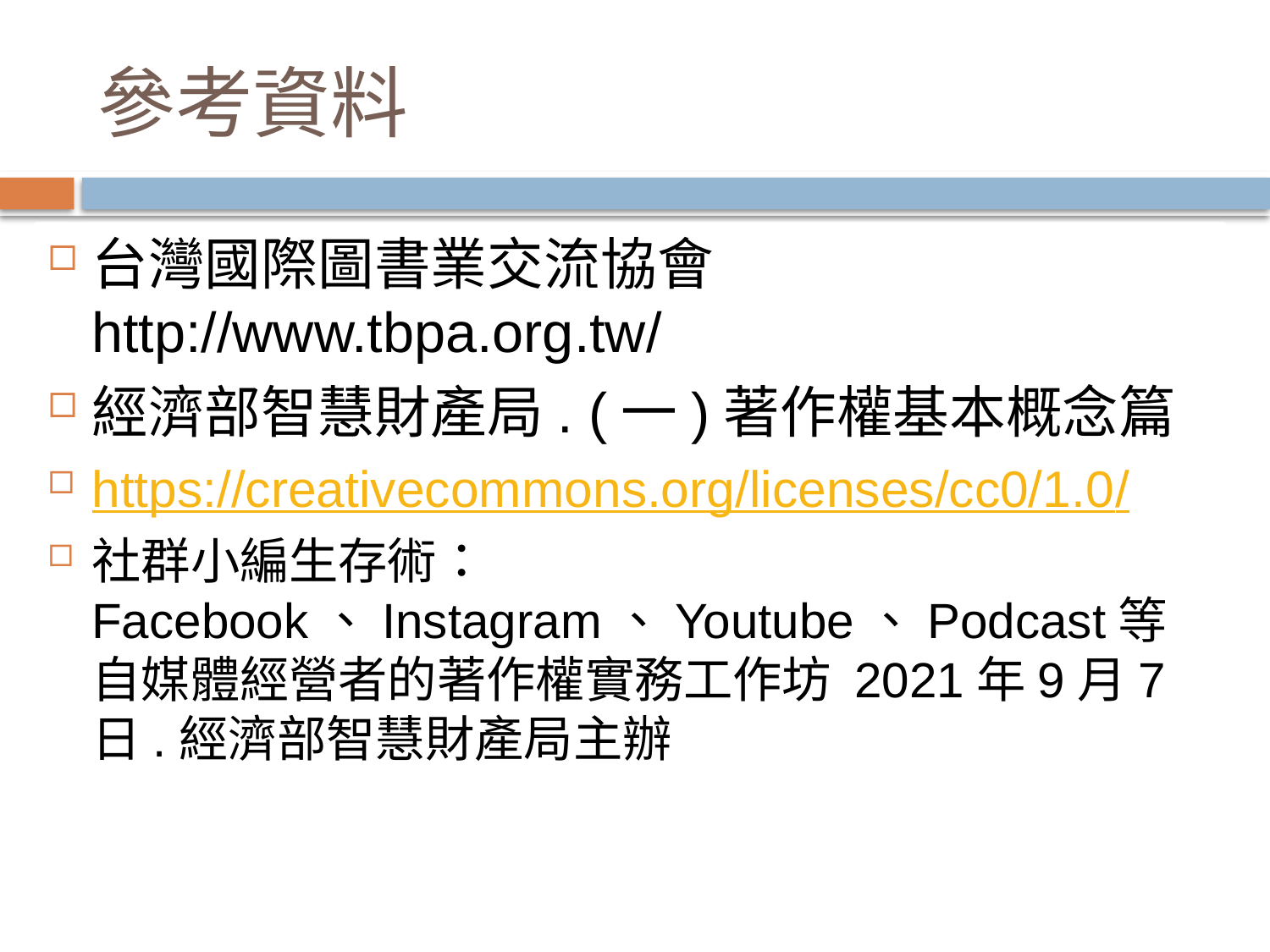

# 參考資料
台灣國際圖書業交流協會
http://www.tbpa.org.tw/
經濟部智慧財產局. (一)著作權基本概念篇
https://creativecommons.org/licenses/cc0/1.0/
社群小編生存術：Facebook、Instagram、Youtube、Podcast等自媒體經營者的著作權實務工作坊 2021年9月7日.經濟部智慧財產局主辦